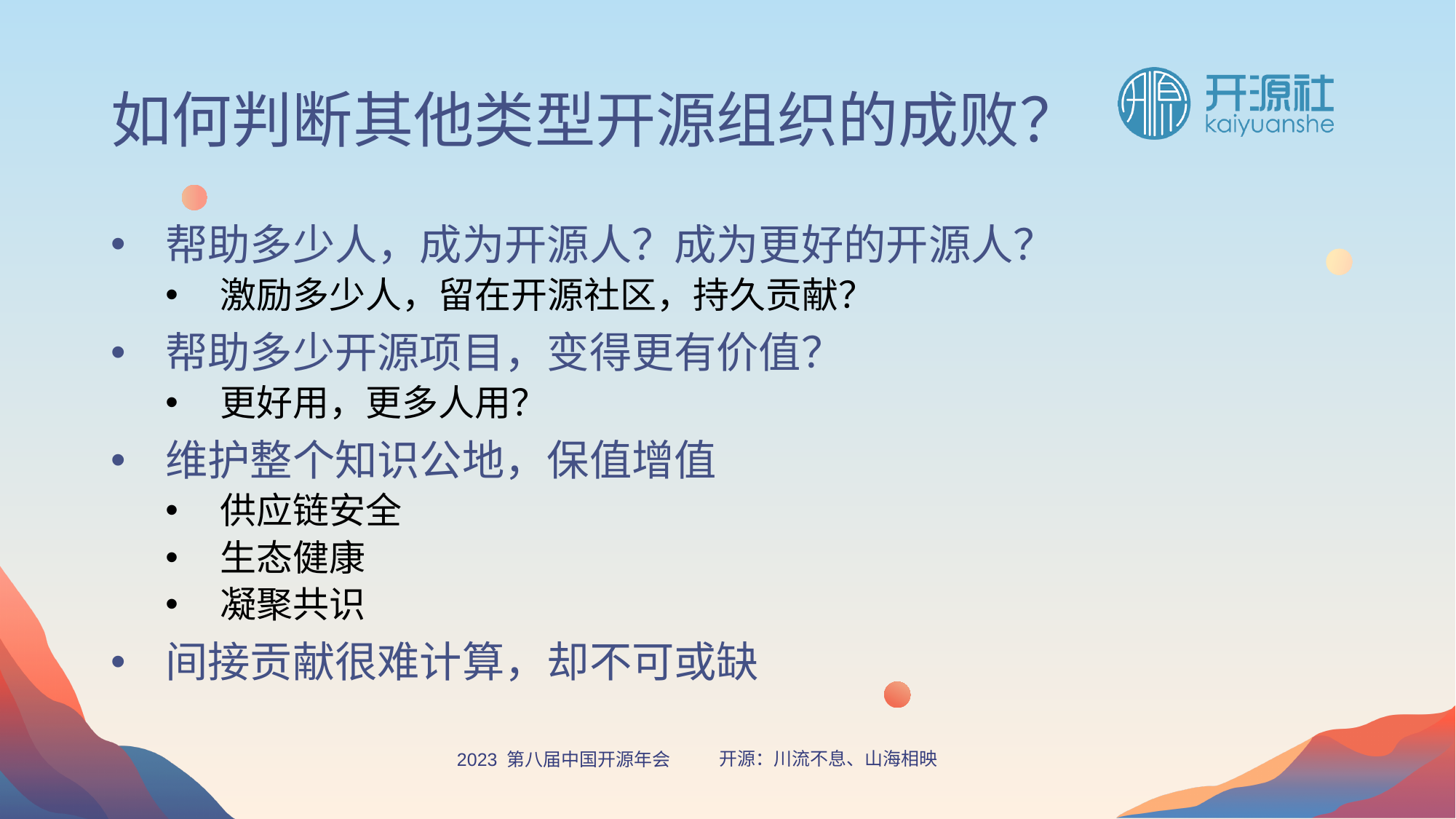

# 如何判断其他类型开源组织的成败？
帮助多少人，成为开源人？成为更好的开源人？
激励多少人，留在开源社区，持久贡献？
帮助多少开源项目，变得更有价值？
更好用，更多人用？
维护整个知识公地，保值增值
供应链安全
生态健康
凝聚共识
间接贡献很难计算，却不可或缺